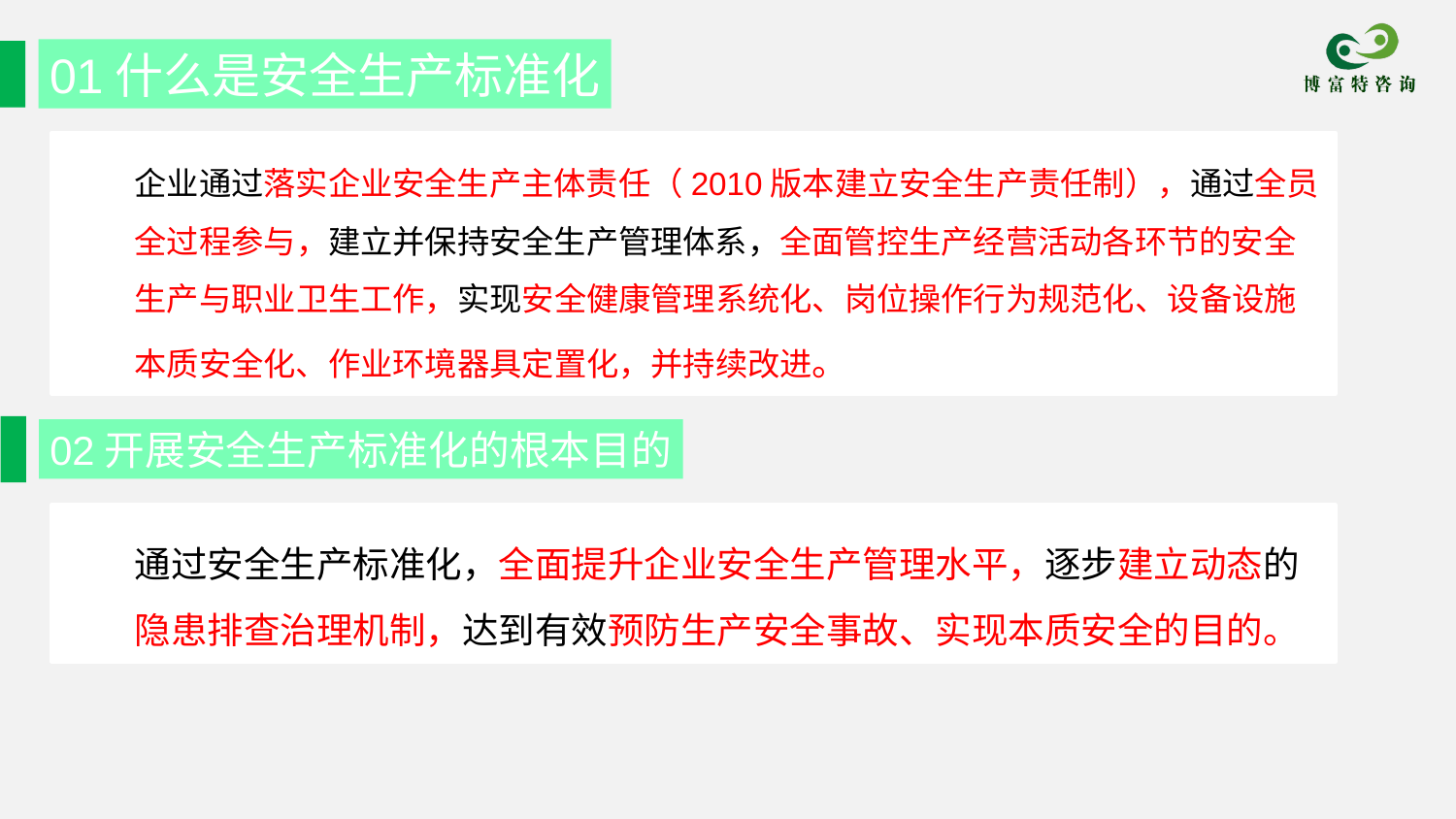

01什么是安全生产标准化

企业通过落实企业安全生产主体责任（2010版本建立安全生产责任制），通过全员全过程参与，建立并保持安全生产管理体系，全面管控生产经营活动各环节的安全生产与职业卫生工作，实现安全健康管理系统化、岗位操作行为规范化、设备设施本质安全化、作业环境器具定置化，并持续改进。

02开展安全生产标准化的根本目的

通过安全生产标准化，全面提升企业安全生产管理水平，逐步建立动态的隐患排查治理机制，达到有效预防生产安全事故、实现本质安全的目的。